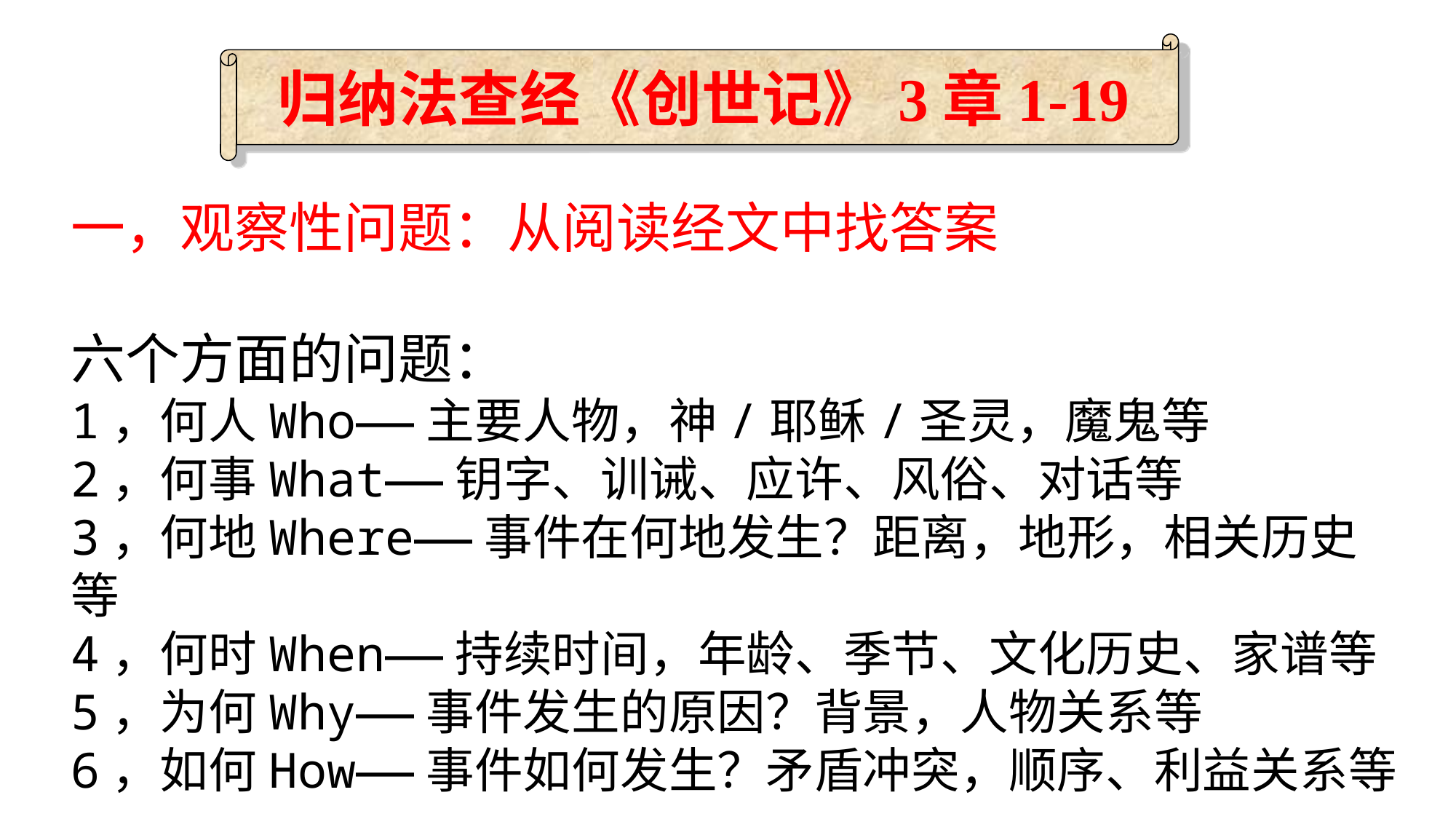

归纳法查经《创世记》3章1-19
一，观察性问题：从阅读经文中找答案

六个方面的问题：
1，何人Who——主要人物，神/耶稣/圣灵，魔鬼等
2，何事What——钥字、训诫、应许、风俗、对话等
3，何地Where——事件在何地发生？距离，地形，相关历史等
4，何时When——持续时间，年龄、季节、文化历史、家谱等
5，为何Why——事件发生的原因？背景，人物关系等
6，如何How——事件如何发生？矛盾冲突，顺序、利益关系等